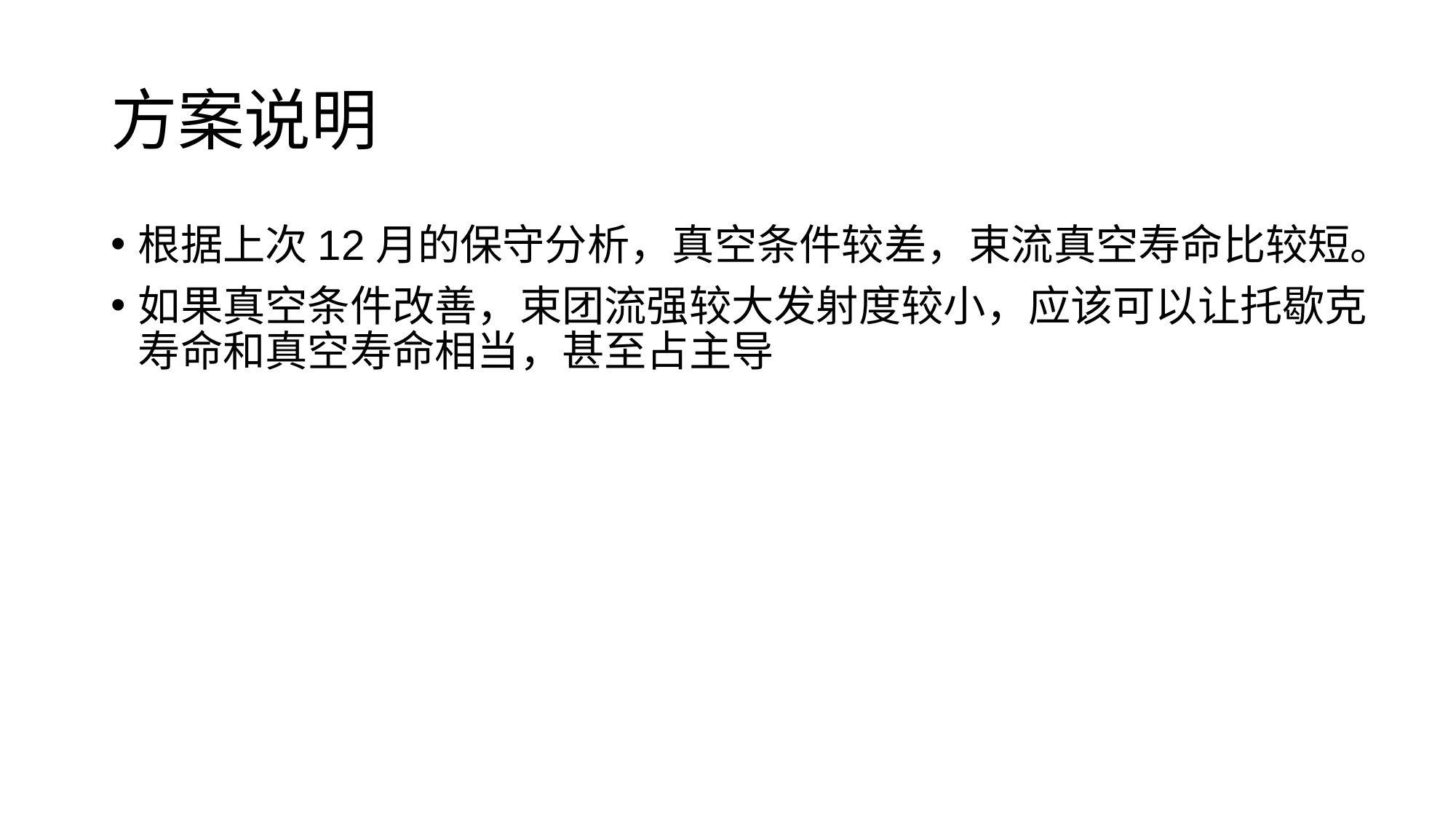

# 方案说明
根据上次12月的保守分析，真空条件较差，束流真空寿命比较短。
如果真空条件改善，束团流强较大发射度较小，应该可以让托歇克寿命和真空寿命相当，甚至占主导